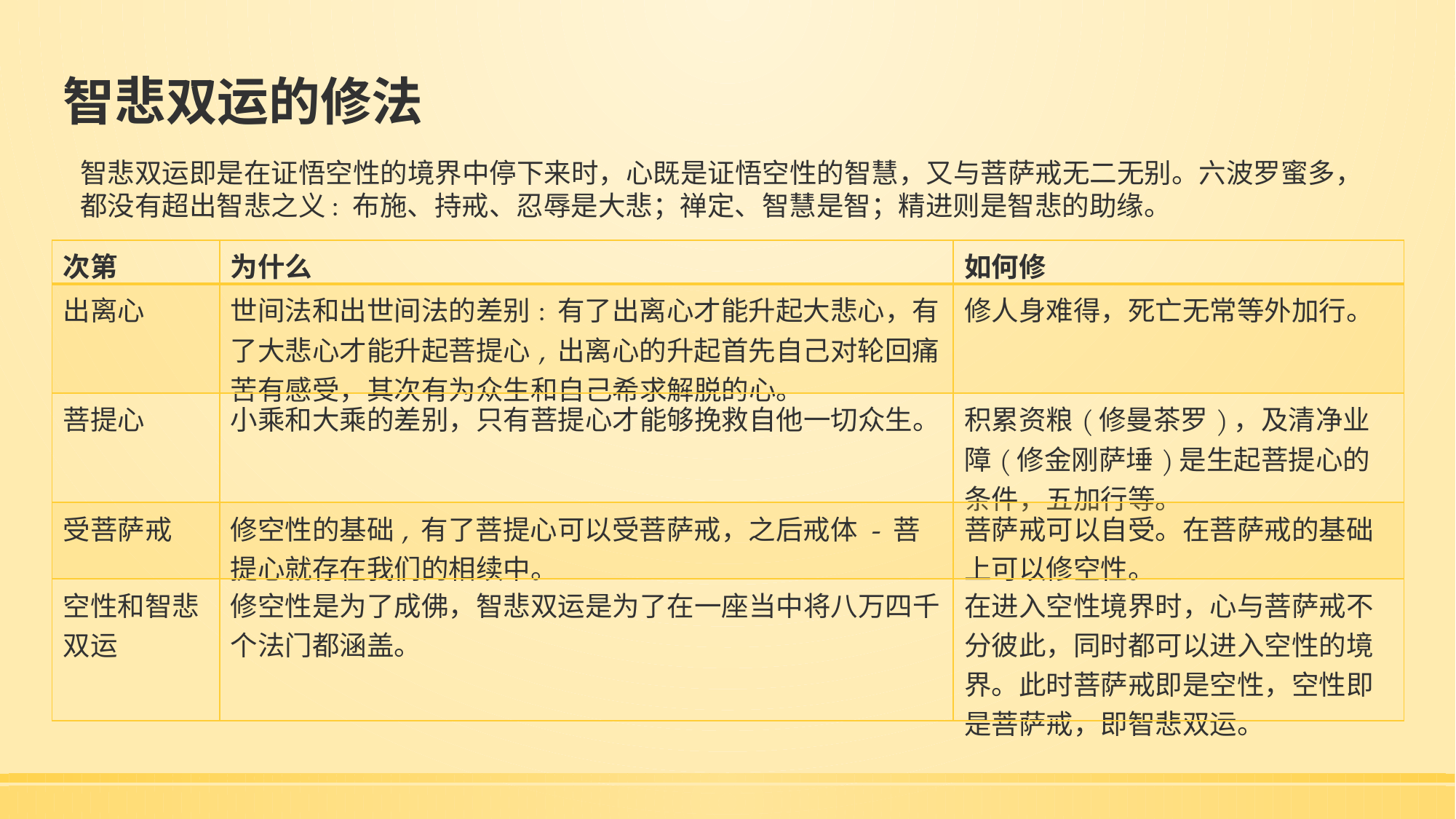

# 智悲双运的修法
智悲双运即是在证悟空性的境界中停下来时，心既是证悟空性的智慧，又与菩萨戒无二无别。六波罗蜜多，都没有超出智悲之义: 布施、持戒、忍辱是大悲；禅定、智慧是智；精进则是智悲的助缘。
| 次第 | 为什么 | 如何修 |
| --- | --- | --- |
| 出离心 | 世间法和出世间法的差别: 有了出离心才能升起大悲心，有了大悲心才能升起菩提心, 出离心的升起首先自己对轮回痛苦有感受，其次有为众生和自己希求解脱的心。 | 修人身难得，死亡无常等外加行。 |
| 菩提心 | 小乘和大乘的差别，只有菩提心才能够挽救自他一切众生。 | 积累资粮(修曼茶罗)，及清净业障(修金刚萨埵)是生起菩提心的条件，五加行等。 |
| 受菩萨戒 | 修空性的基础, 有了菩提心可以受菩萨戒，之后戒体 - 菩提心就存在我们的相续中。 | 菩萨戒可以自受。在菩萨戒的基础上可以修空性。 |
| 空性和智悲双运 | 修空性是为了成佛，智悲双运是为了在一座当中将八万四千个法门都涵盖。 | 在进入空性境界时，心与菩萨戒不分彼此，同时都可以进入空性的境界。此时菩萨戒即是空性，空性即是菩萨戒，即智悲双运。 |